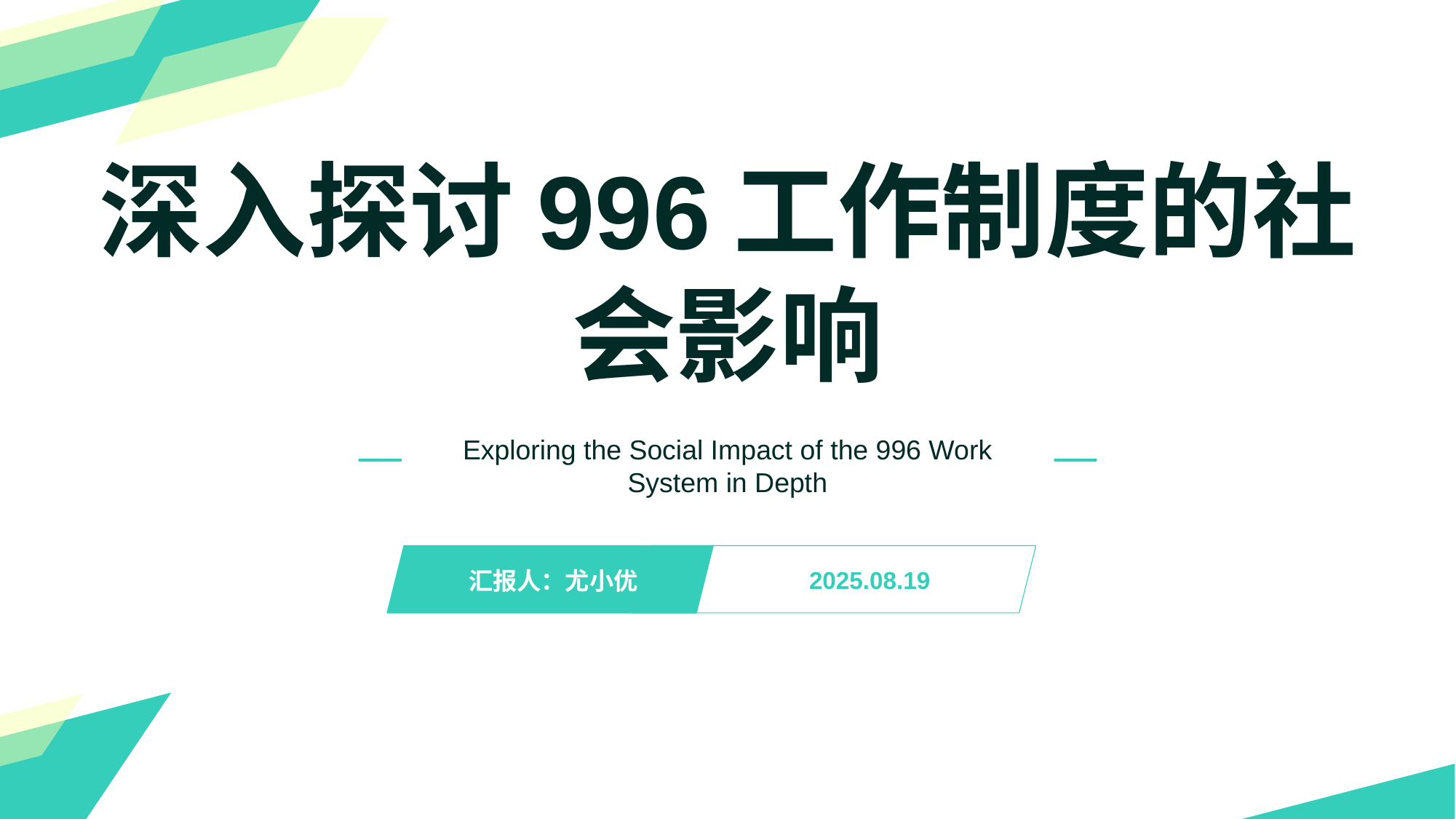

深入探讨996工作制度的社会影响
Exploring the Social Impact of the 996 Work System in Depth

2025.08.19
汇报人：尤小优